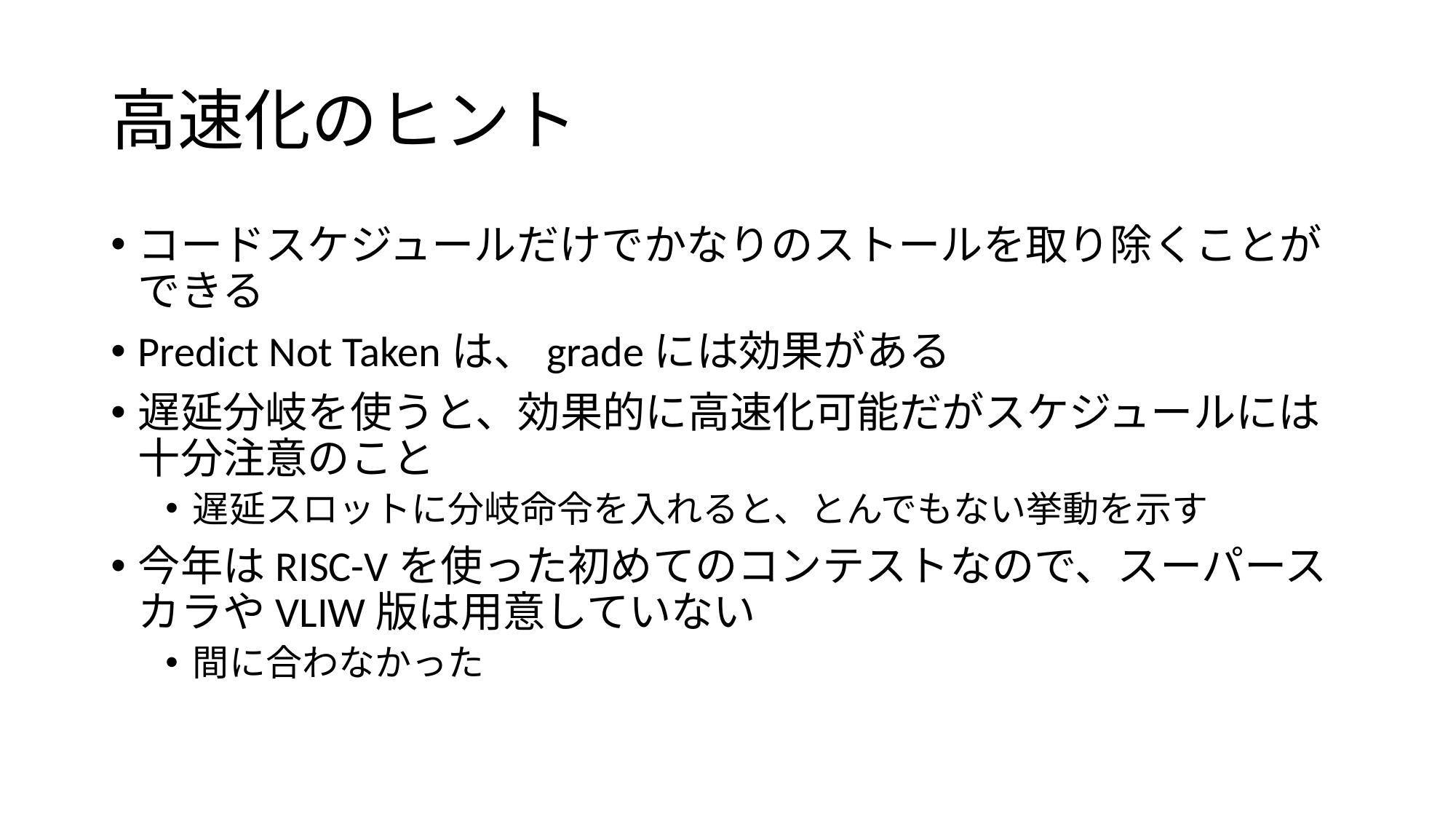

# 高速化のヒント
コードスケジュールだけでかなりのストールを取り除くことができる
Predict Not Takenは、gradeには効果がある
遅延分岐を使うと、効果的に高速化可能だがスケジュールには十分注意のこと
遅延スロットに分岐命令を入れると、とんでもない挙動を示す
今年はRISC-Vを使った初めてのコンテストなので、スーパースカラやVLIW版は用意していない
間に合わなかった